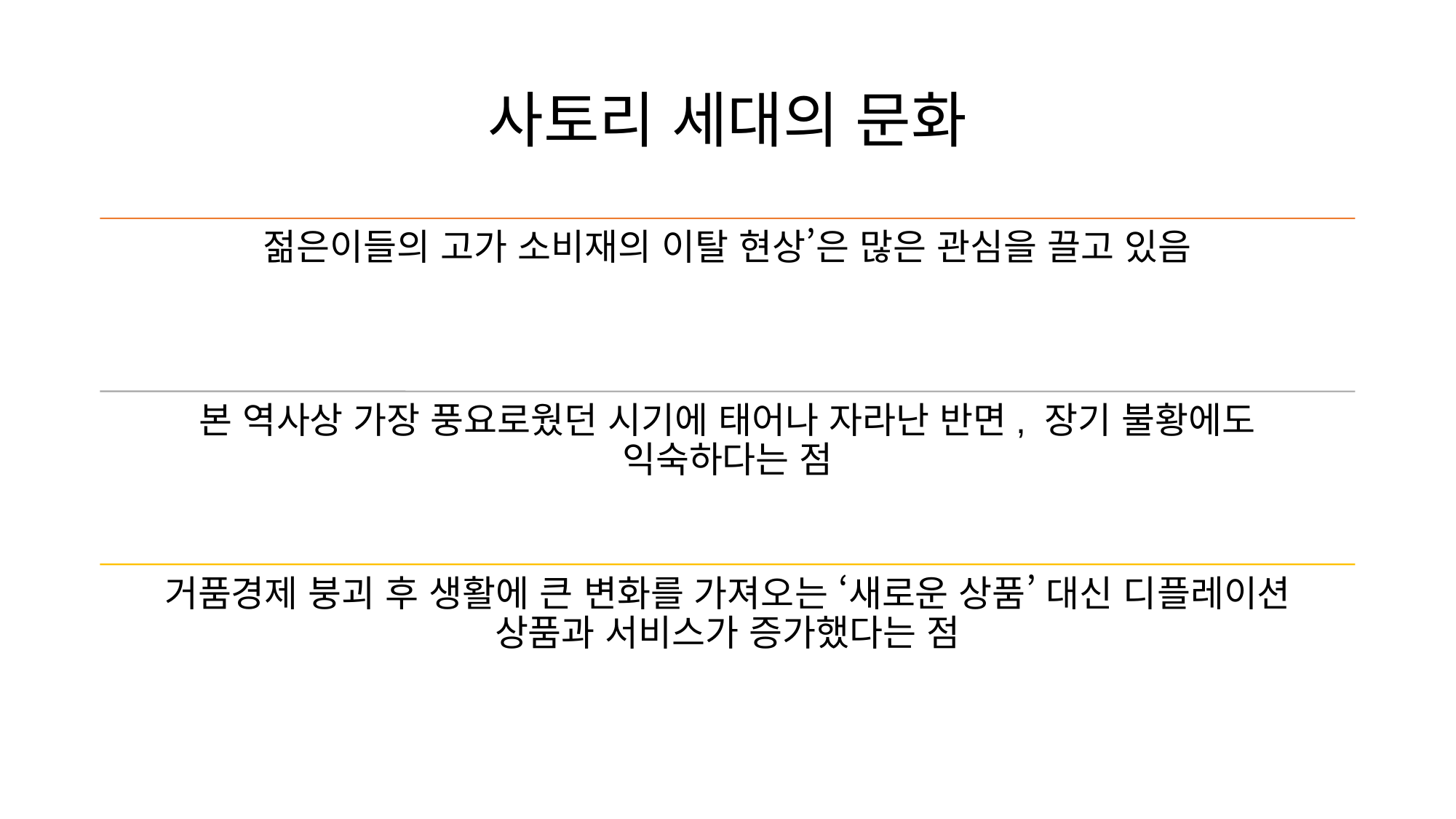

# 사토리 세대의 문화
젊은이들의 고가 소비재의 이탈 현상’은 많은 관심을 끌고 있음
본 역사상 가장 풍요로웠던 시기에 태어나 자라난 반면, 장기 불황에도 익숙하다는 점
거품경제 붕괴 후 생활에 큰 변화를 가져오는 ‘새로운 상품’ 대신 디플레이션 상품과 서비스가 증가했다는 점